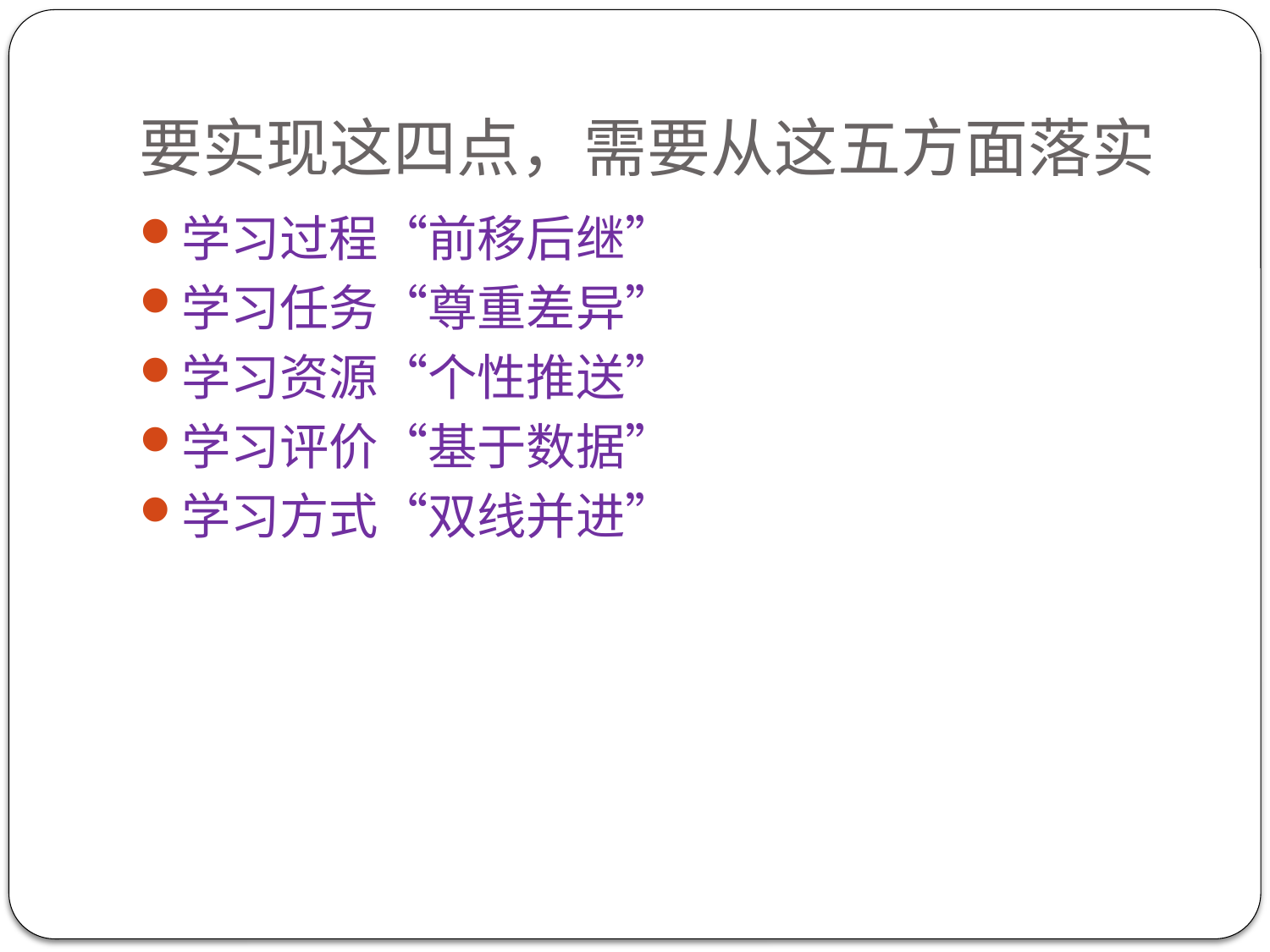

# 要实现这四点，需要从这五方面落实
学习过程“前移后继”
学习任务“尊重差异”
学习资源“个性推送”
学习评价“基于数据”
学习方式“双线并进”